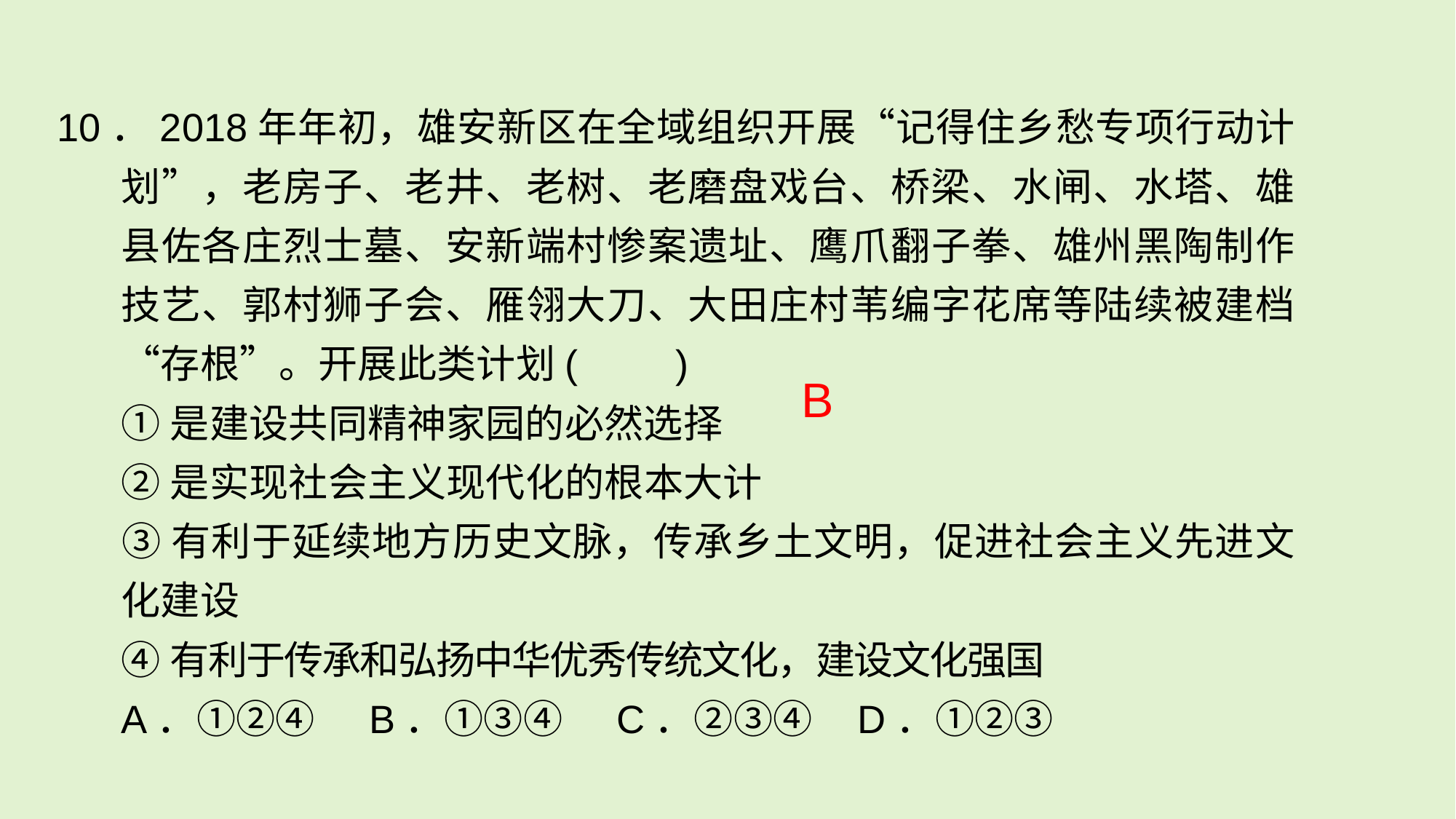

10．2018年年初，雄安新区在全域组织开展“记得住乡愁专项行动计划”，老房子、老井、老树、老磨盘戏台、桥梁、水闸、水塔、雄县佐各庄烈士墓、安新端村惨案遗址、鹰爪翻子拳、雄州黑陶制作技艺、郭村狮子会、雁翎大刀、大田庄村苇编字花席等陆续被建档“存根”。开展此类计划(　　)
	①是建设共同精神家园的必然选择
	②是实现社会主义现代化的根本大计
	③有利于延续地方历史文脉，传承乡土文明，促进社会主义先进文化建设
	④有利于传承和弘扬中华优秀传统文化，建设文化强国
	A．①②④     B．①③④     C．②③④    D．①②③
B